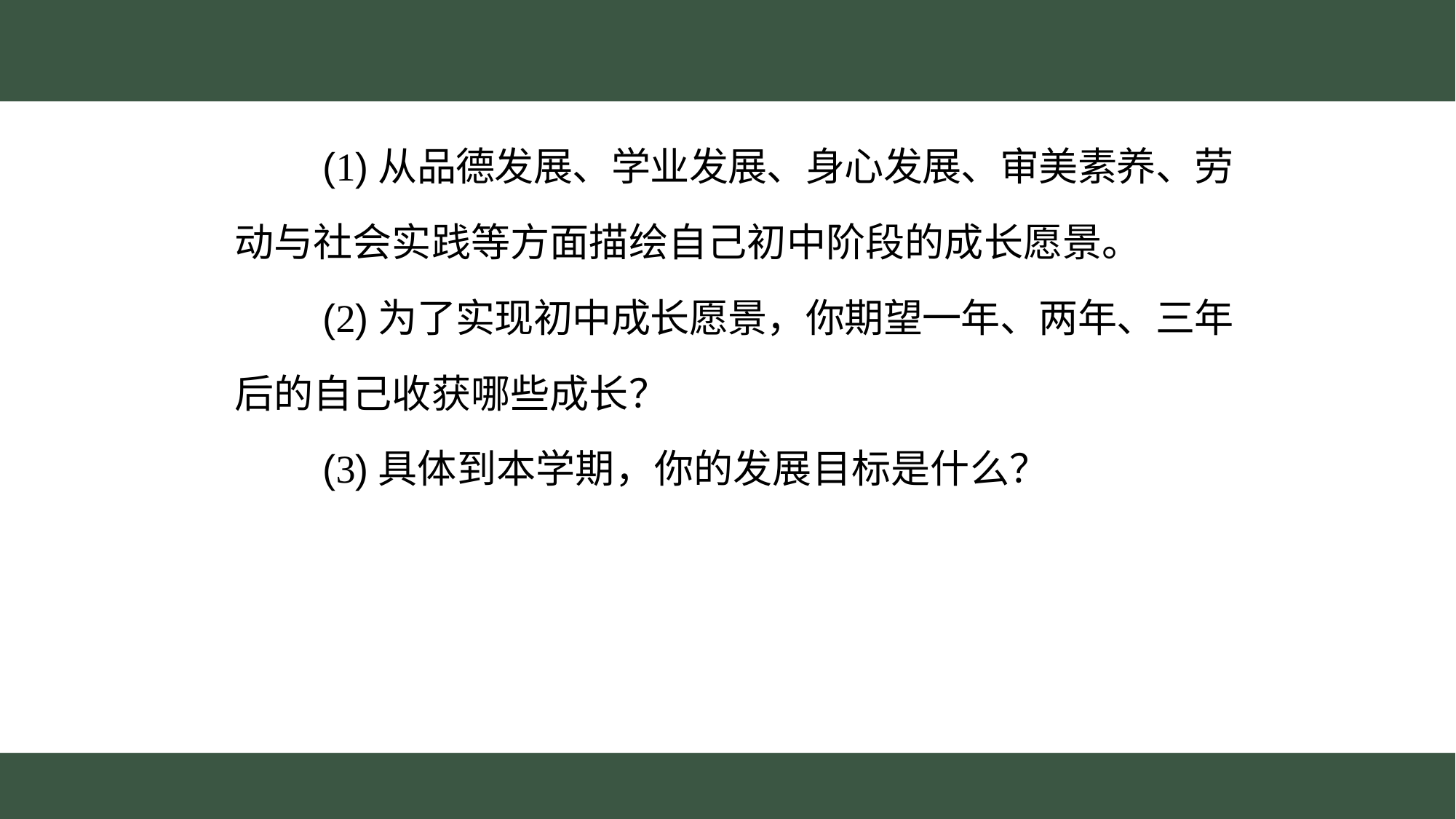

(1)从品德发展、学业发展、身心发展、审美素养、劳
动与社会实践等方面描绘自己初中阶段的成长愿景。
　　(2)为了实现初中成长愿景，你期望一年、两年、三年
后的自己收获哪些成长？
　　(3)具体到本学期，你的发展目标是什么？